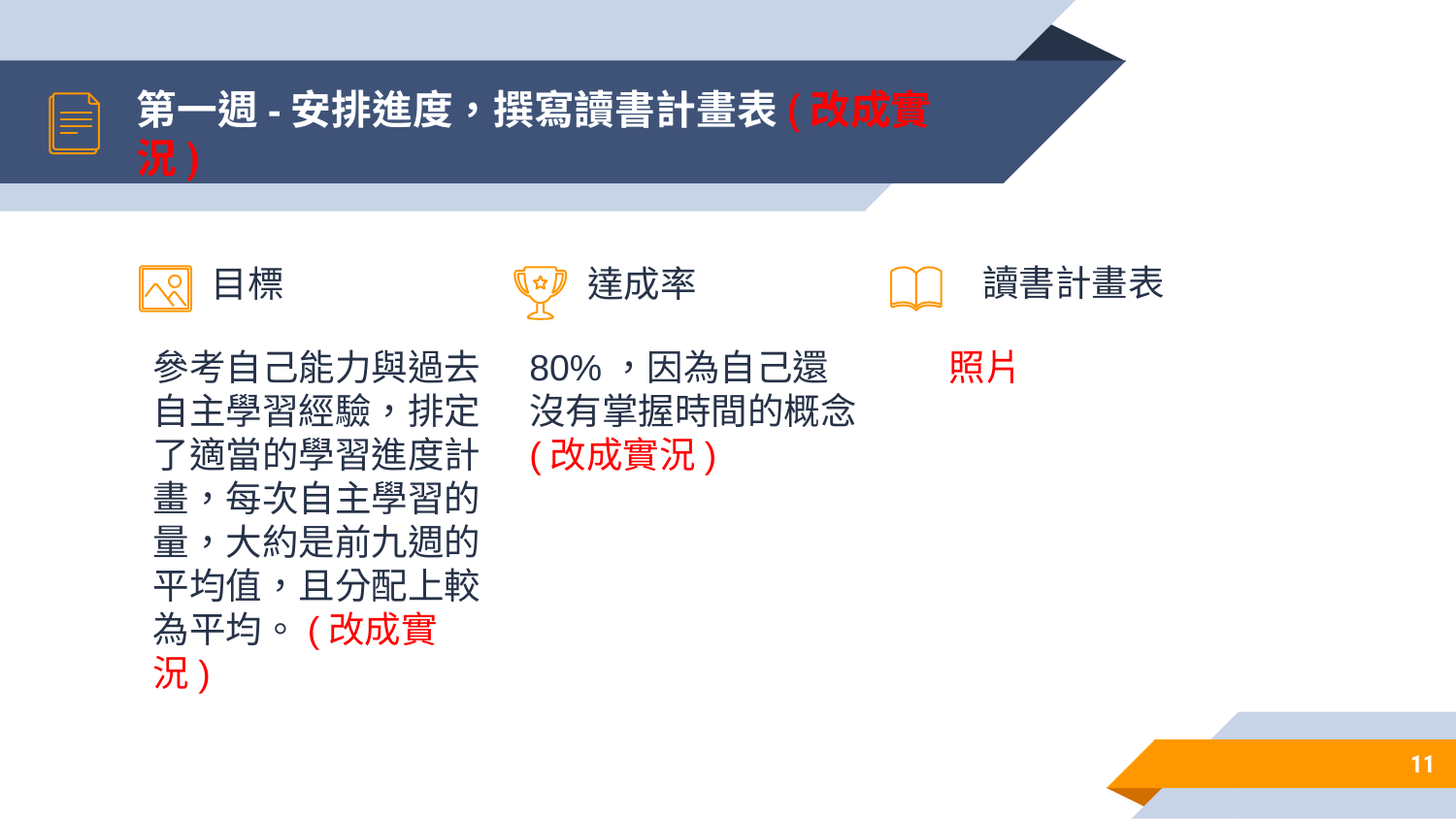

# 第一週-安排進度，撰寫讀書計畫表(改成實況)

      目標
參考自己能力與過去自主學習經驗，排定了適當的學習進度計畫，每次自主學習的量，大約是前九週的平均值，且分配上較為平均。(改成實況)

      達成率
80%，因為自己還沒有掌握時間的概念(改成實況)

   讀書計畫表
照片

11